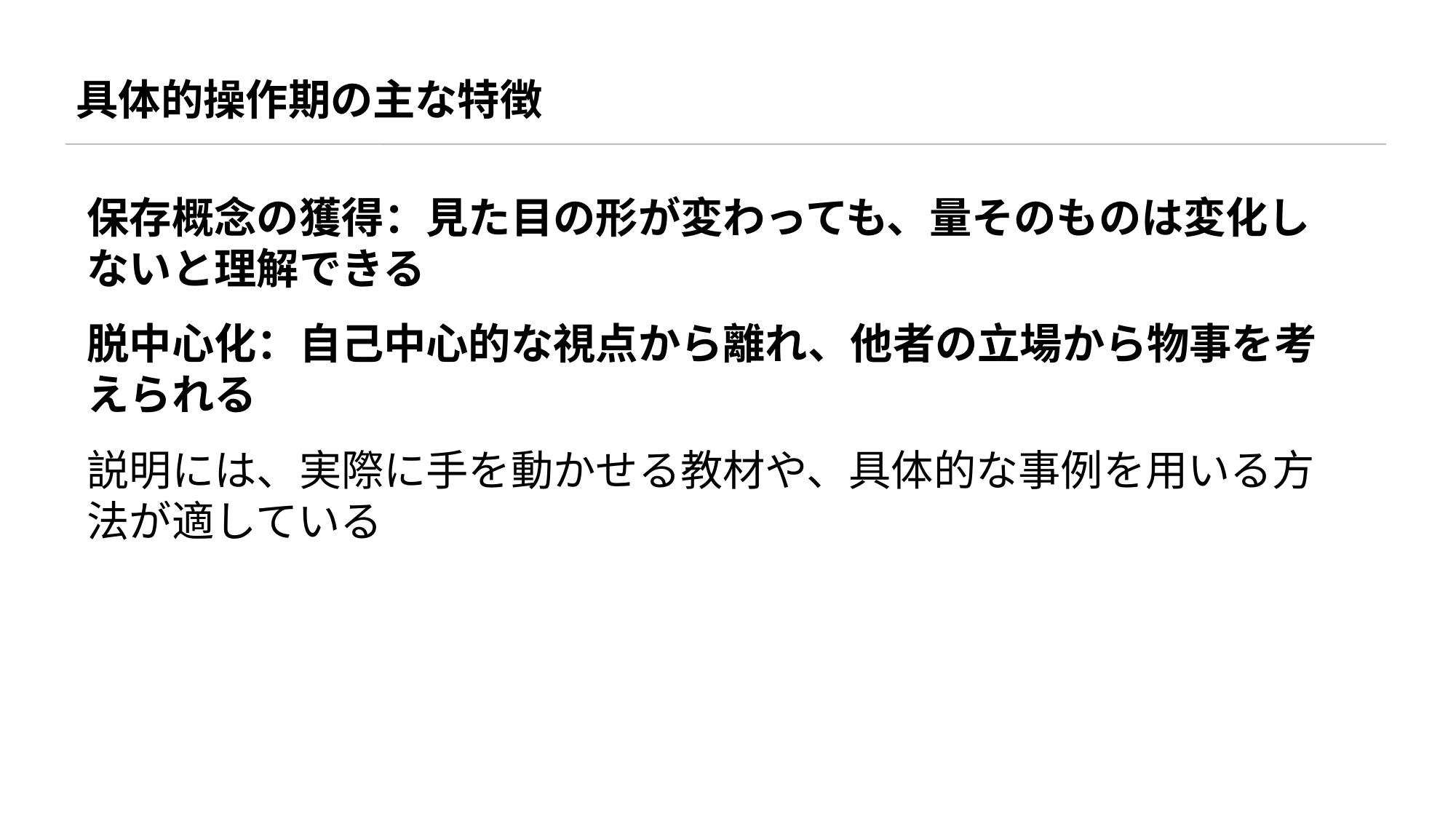

具体的操作期の主な特徴

保存概念の獲得：見た目の形が変わっても、量そのものは変化しないと理解できる
脱中心化：自己中心的な視点から離れ、他者の立場から物事を考えられる
説明には、実際に手を動かせる教材や、具体的な事例を用いる方法が適している